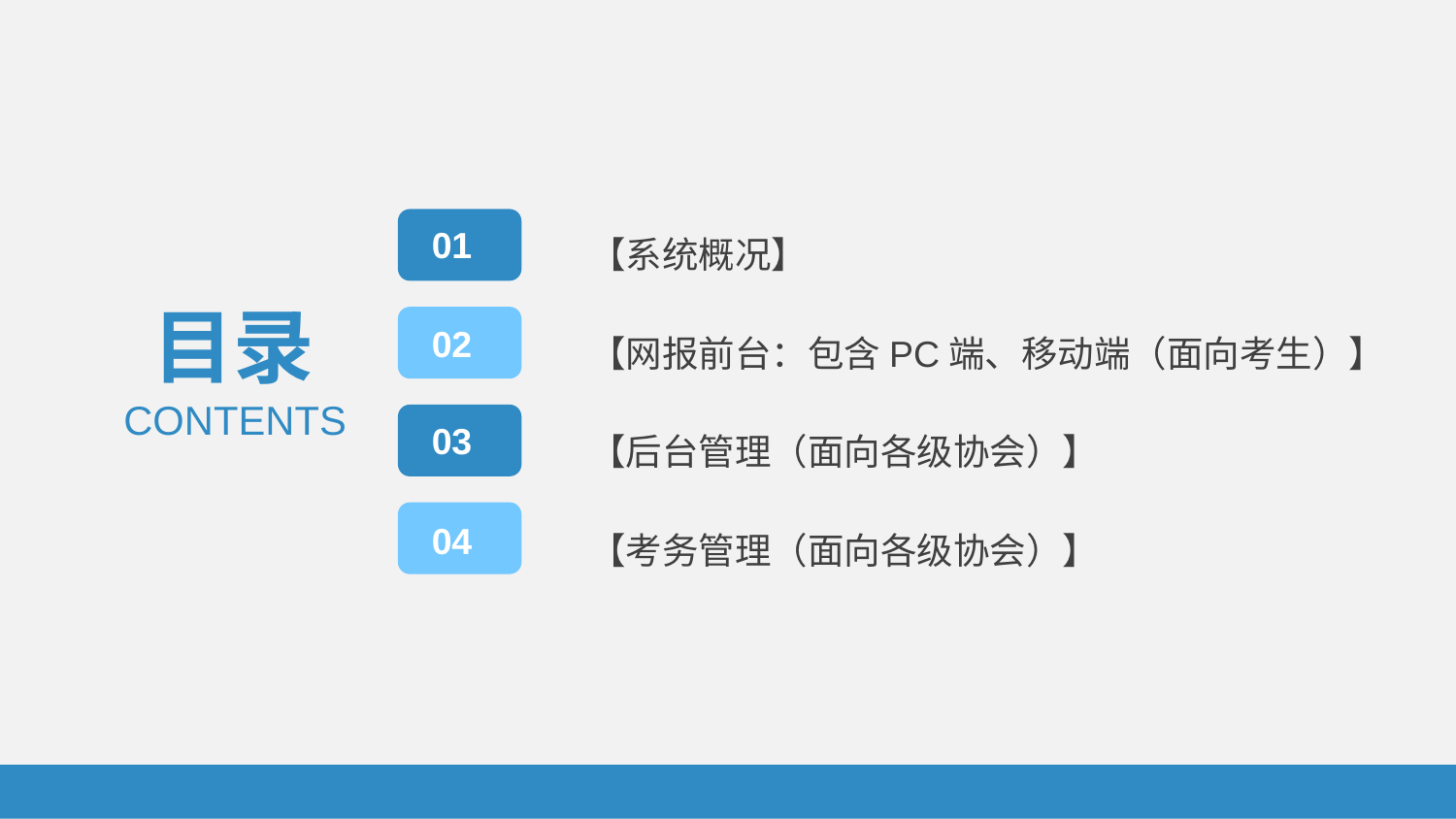

01
【系统概况】

目录
02
【网报前台：包含PC端、移动端（面向考生）】

CONTENTS
03
【后台管理（面向各级协会）】

04
【考务管理（面向各级协会）】